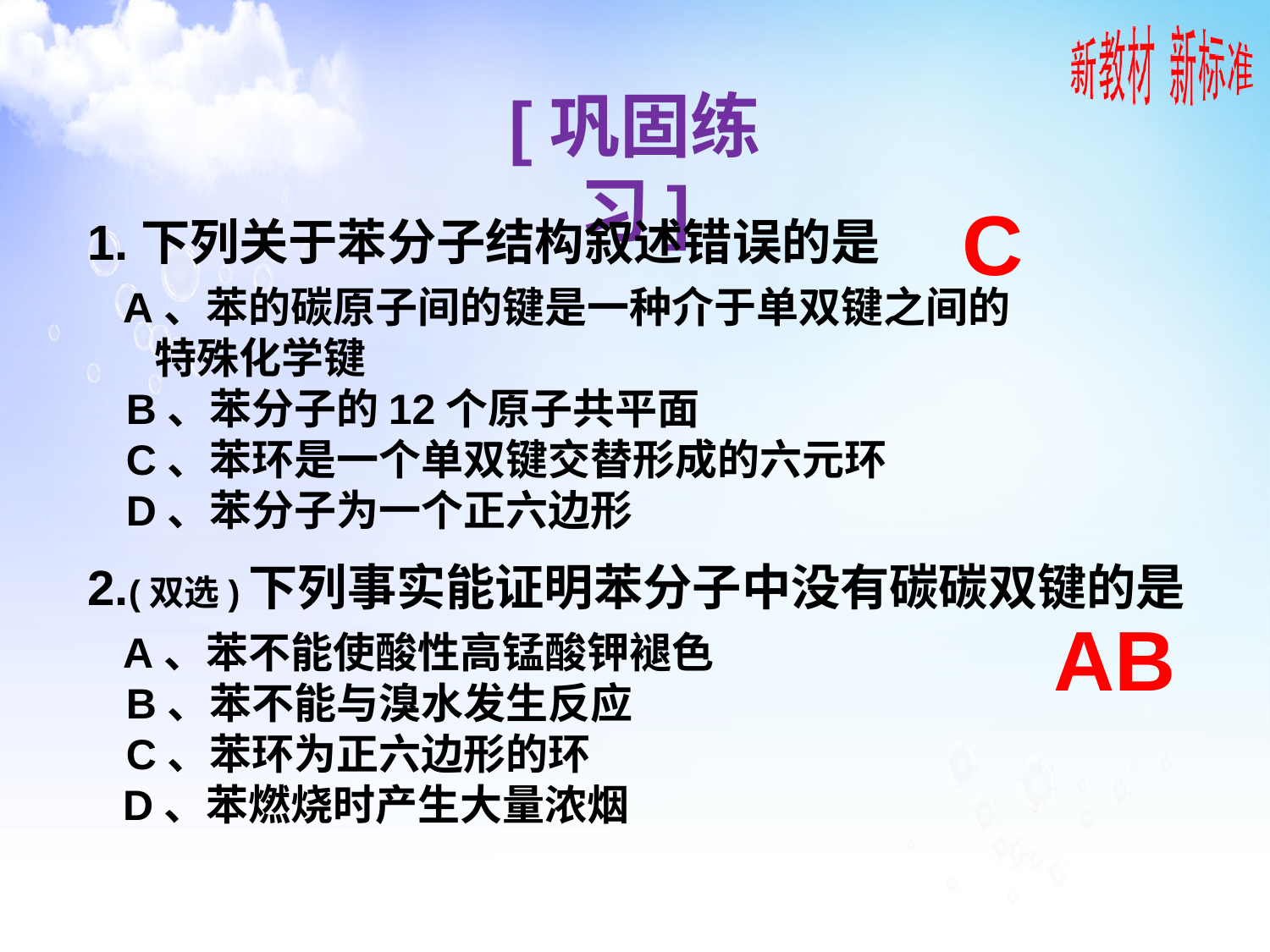

[巩固练习]
C
1.下列关于苯分子结构叙述错误的是
   A、苯的碳原子间的键是一种介于单双键之间的
      特殊化学键
   B、苯分子的12个原子共平面
   C、苯环是一个单双键交替形成的六元环
   D、苯分子为一个正六边形
2.(双选)下列事实能证明苯分子中没有碳碳双键的是
   A、苯不能使酸性高锰酸钾褪色
   B、苯不能与溴水发生反应
   C、苯环为正六边形的环
   D、苯燃烧时产生大量浓烟
AB